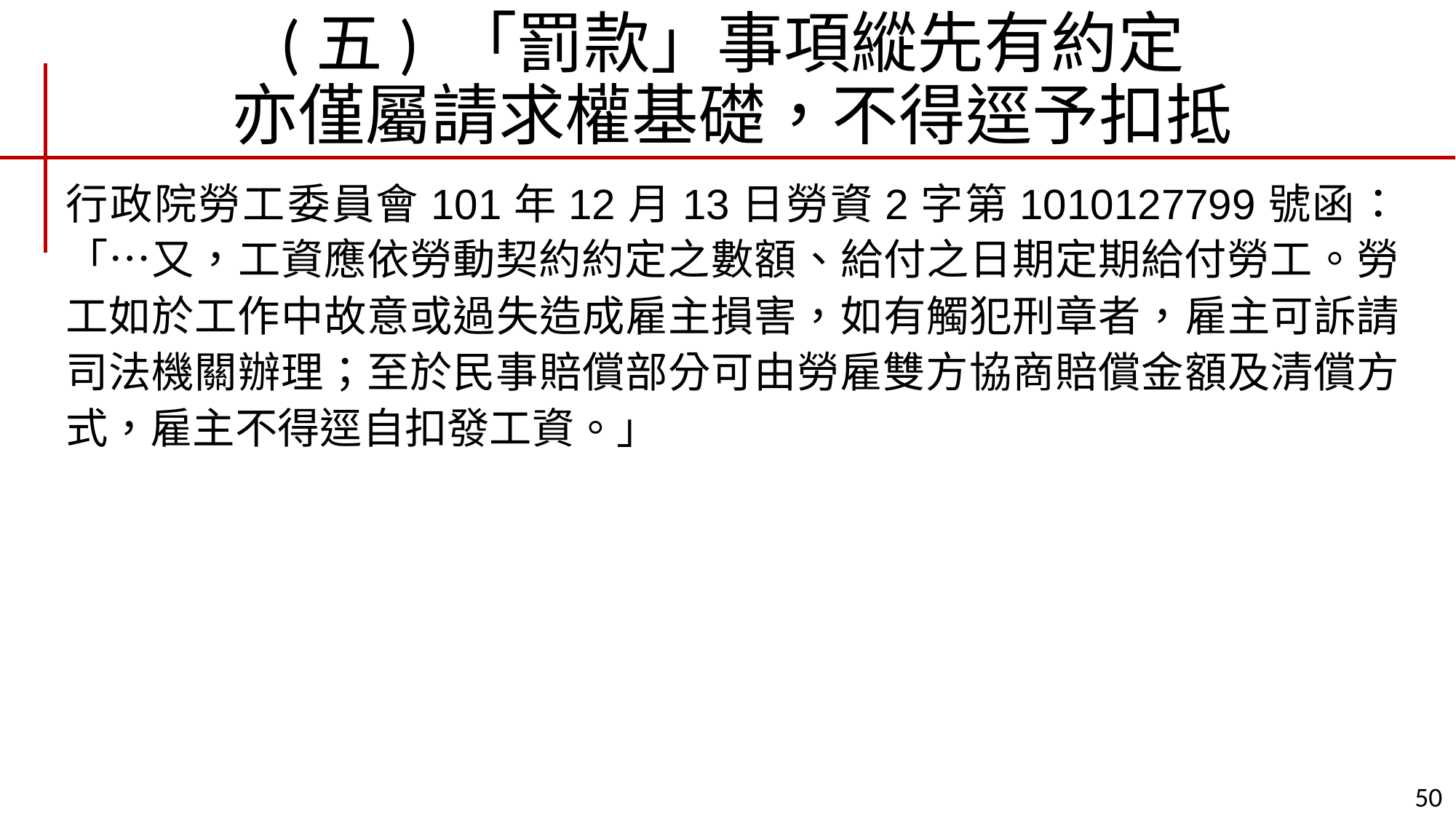

# (五) 「罰款」事項縱先有約定 亦僅屬請求權基礎，不得逕予扣抵
行政院勞工委員會101年12月13日勞資2字第1010127799號函：「…又，工資應依勞動契約約定之數額、給付之日期定期給付勞工。勞工如於工作中故意或過失造成雇主損害，如有觸犯刑章者，雇主可訴請司法機關辦理；至於民事賠償部分可由勞雇雙方協商賠償金額及清償方式，雇主不得逕自扣發工資。」
50